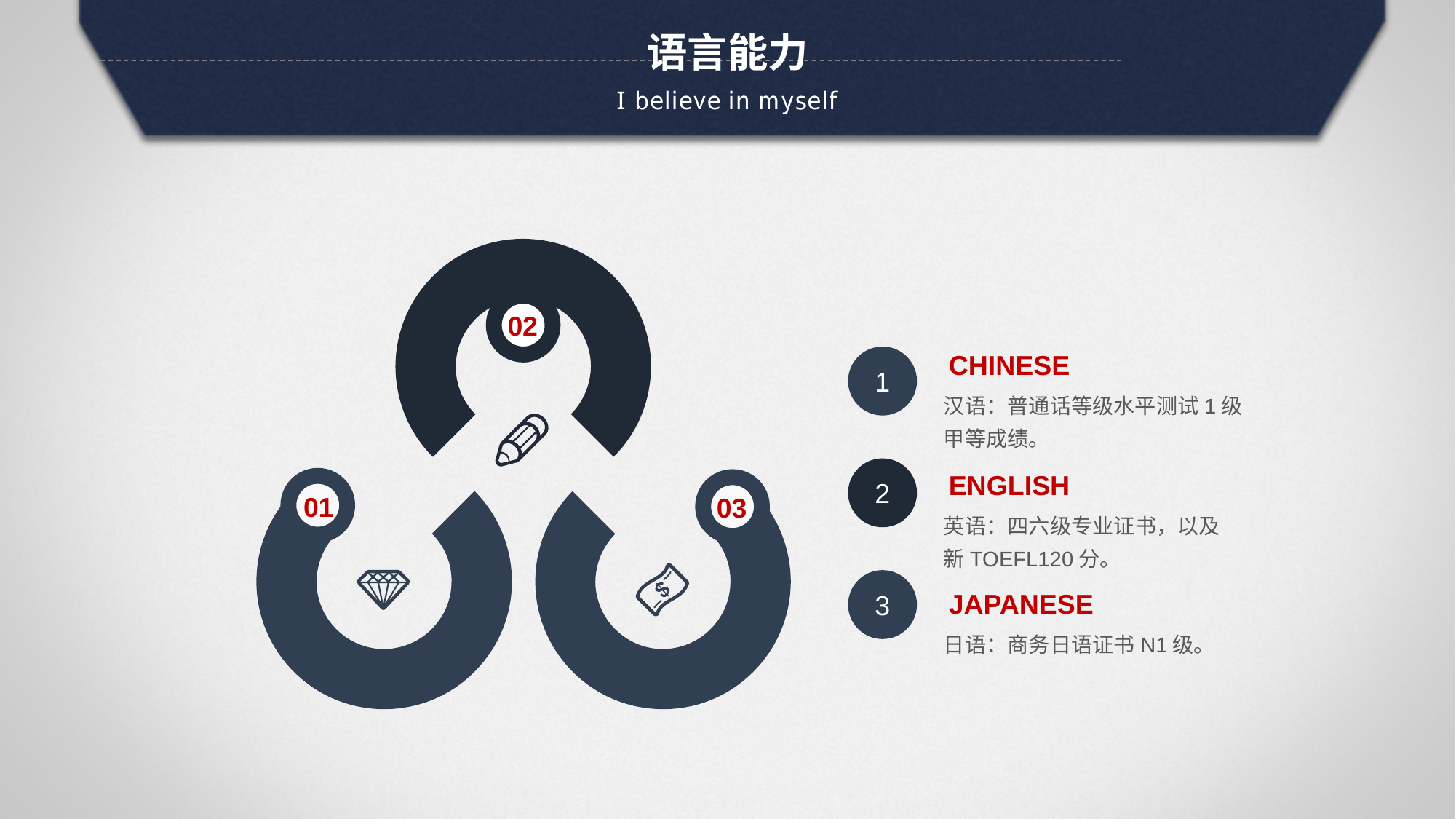

语言能力
I believe in myself

02
CHINESE
1
汉语：普通话等级水平测试1级甲等成绩。

2
ENGLISH

01

03
英语：四六级专业证书，以及新TOEFL120分。

3
JAPANESE
日语：商务日语证书N1级。
延时符